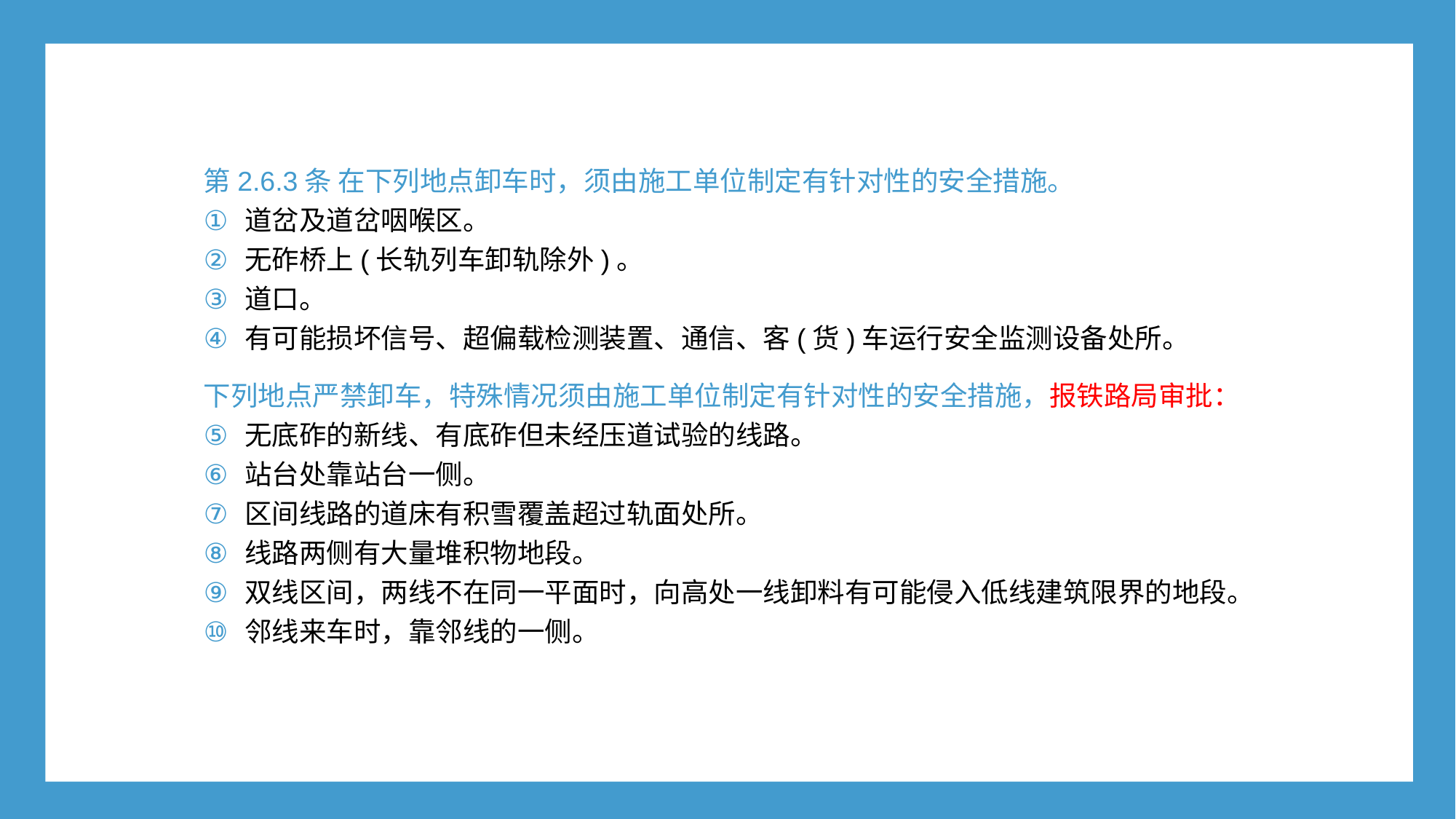

第2.6.3条 在下列地点卸车时，须由施工单位制定有针对性的安全措施。
道岔及道岔咽喉区。
无砟桥上(长轨列车卸轨除外)。
道口。
有可能损坏信号、超偏载检测装置、通信、客(货)车运行安全监测设备处所。
下列地点严禁卸车，特殊情况须由施工单位制定有针对性的安全措施，报铁路局审批：
无底砟的新线、有底砟但未经压道试验的线路。
站台处靠站台一侧。
区间线路的道床有积雪覆盖超过轨面处所。
线路两侧有大量堆积物地段。
双线区间，两线不在同一平面时，向高处一线卸料有可能侵入低线建筑限界的地段。
邻线来车时，靠邻线的一侧。